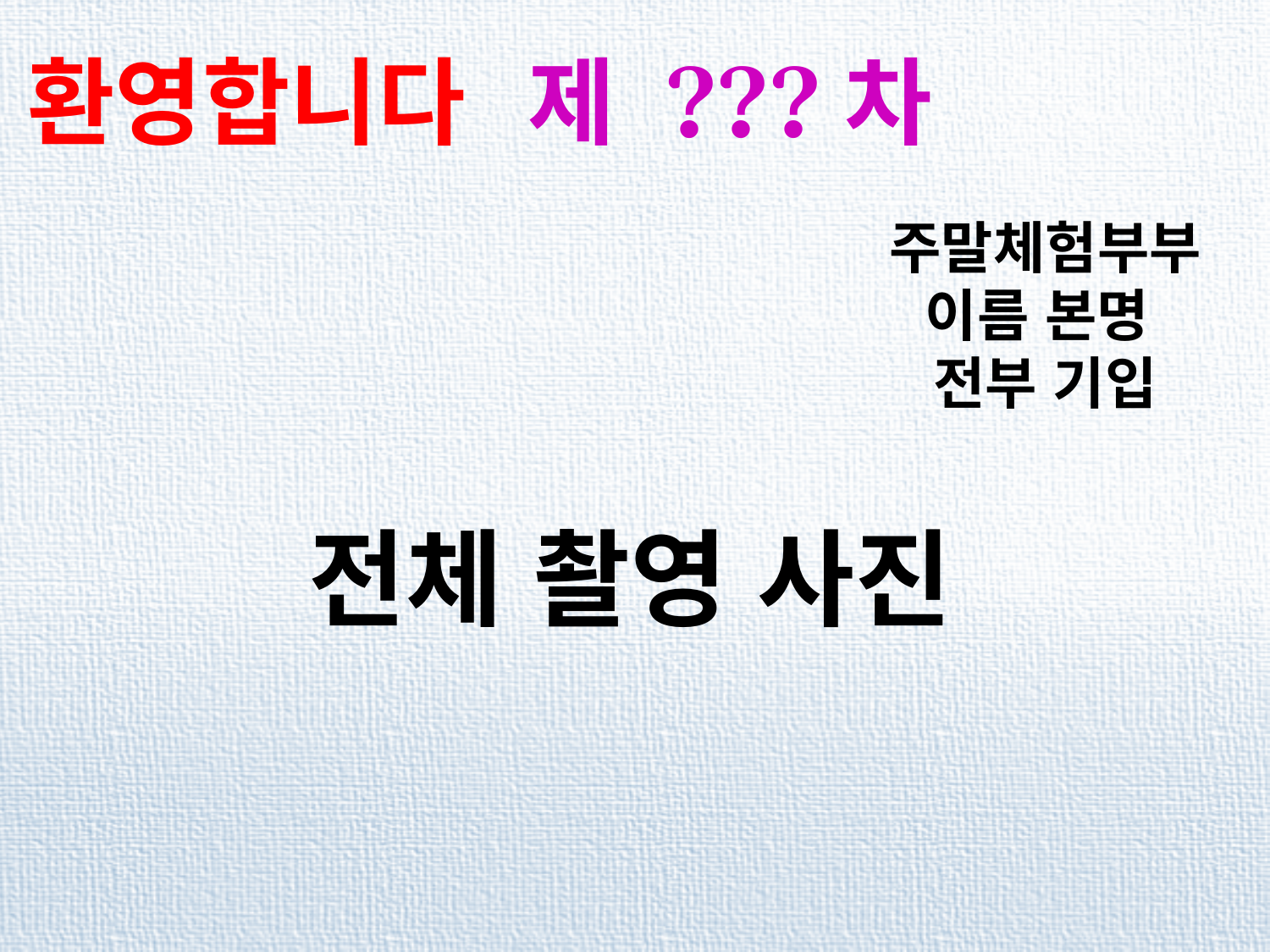

환영합니다
제 ???차
주말체험부부
이름 본명
전부 기입
전체 촬영 사진